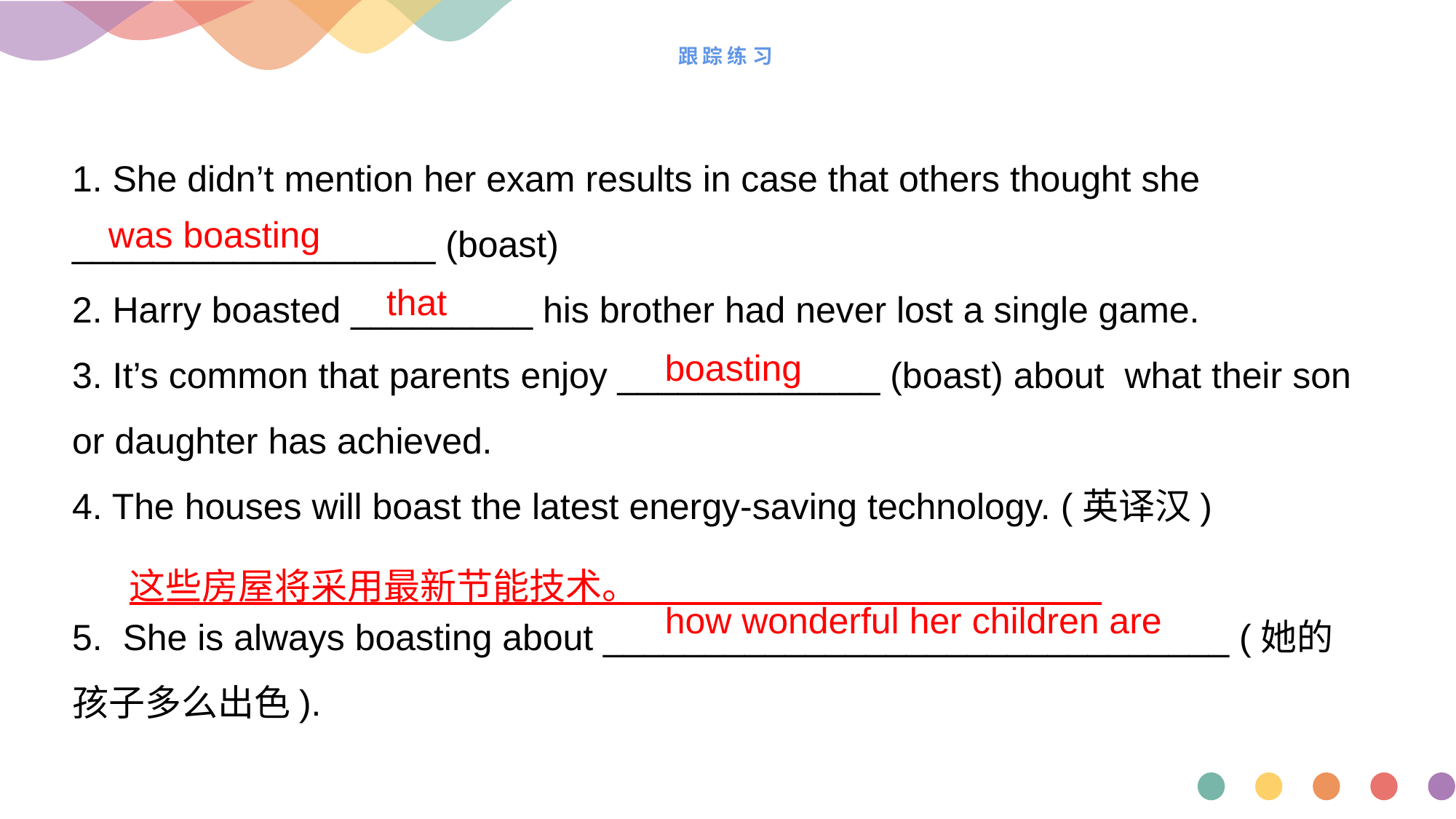

# 跟踪练习
1. She didn’t mention her exam results in case that others thought she  __________________ (boast)
2. Harry boasted _________ his brother had never lost a single game.
3. It’s common that parents enjoy _____________ (boast) about  what their son or daughter has achieved.
4. The houses will boast the latest energy-saving technology. (英译汉)

5.  She is always boasting about _______________________________ (她的孩子多么出色).
 was boasting
  that
boasting
这些房屋将采用最新节能技术。

how wonderful her children are